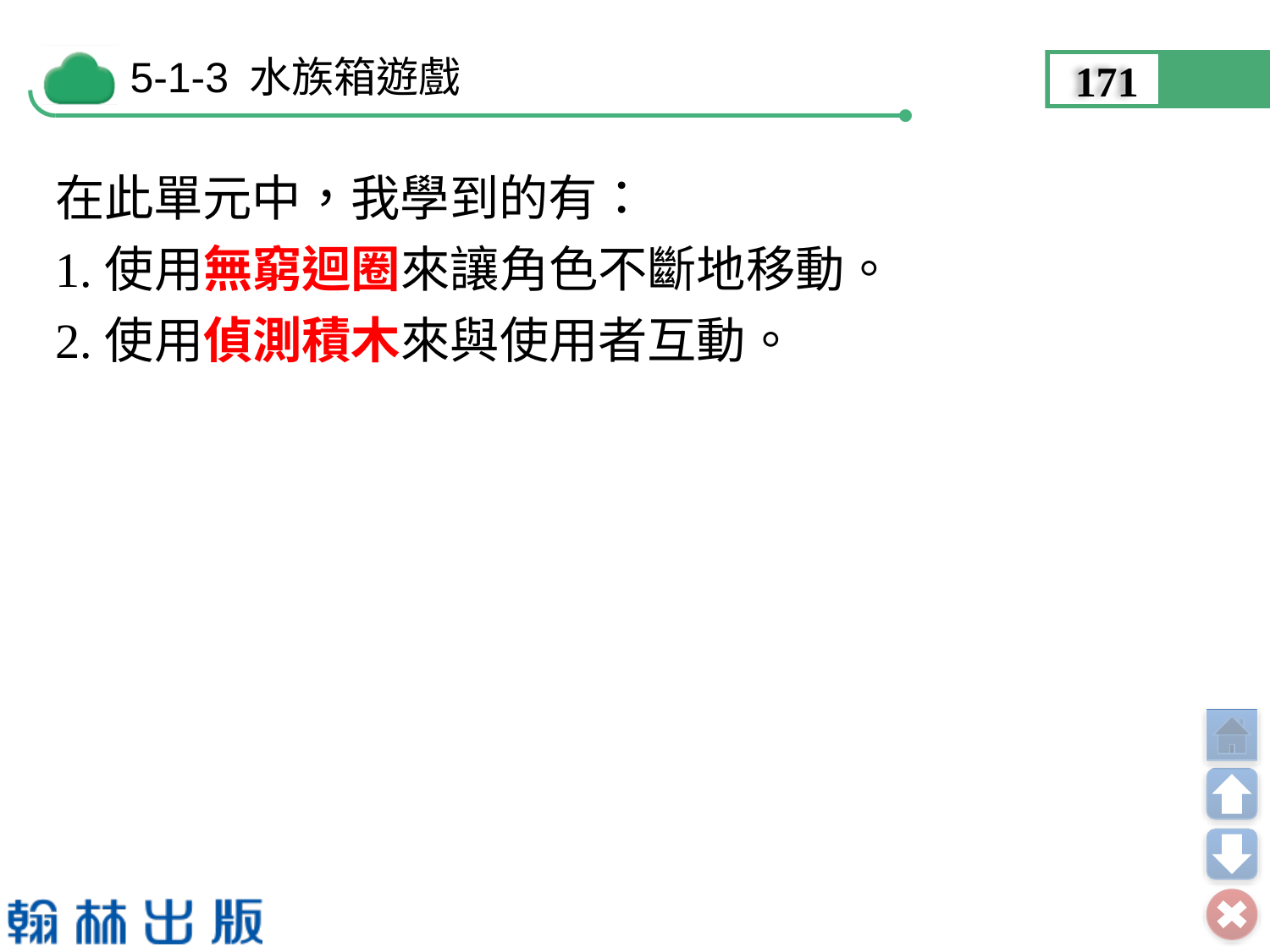

171
在此單元中，我學到的有：
1.	使用無窮迴圈來讓角色不斷地移動。
2.	使用偵測積木來與使用者互動。